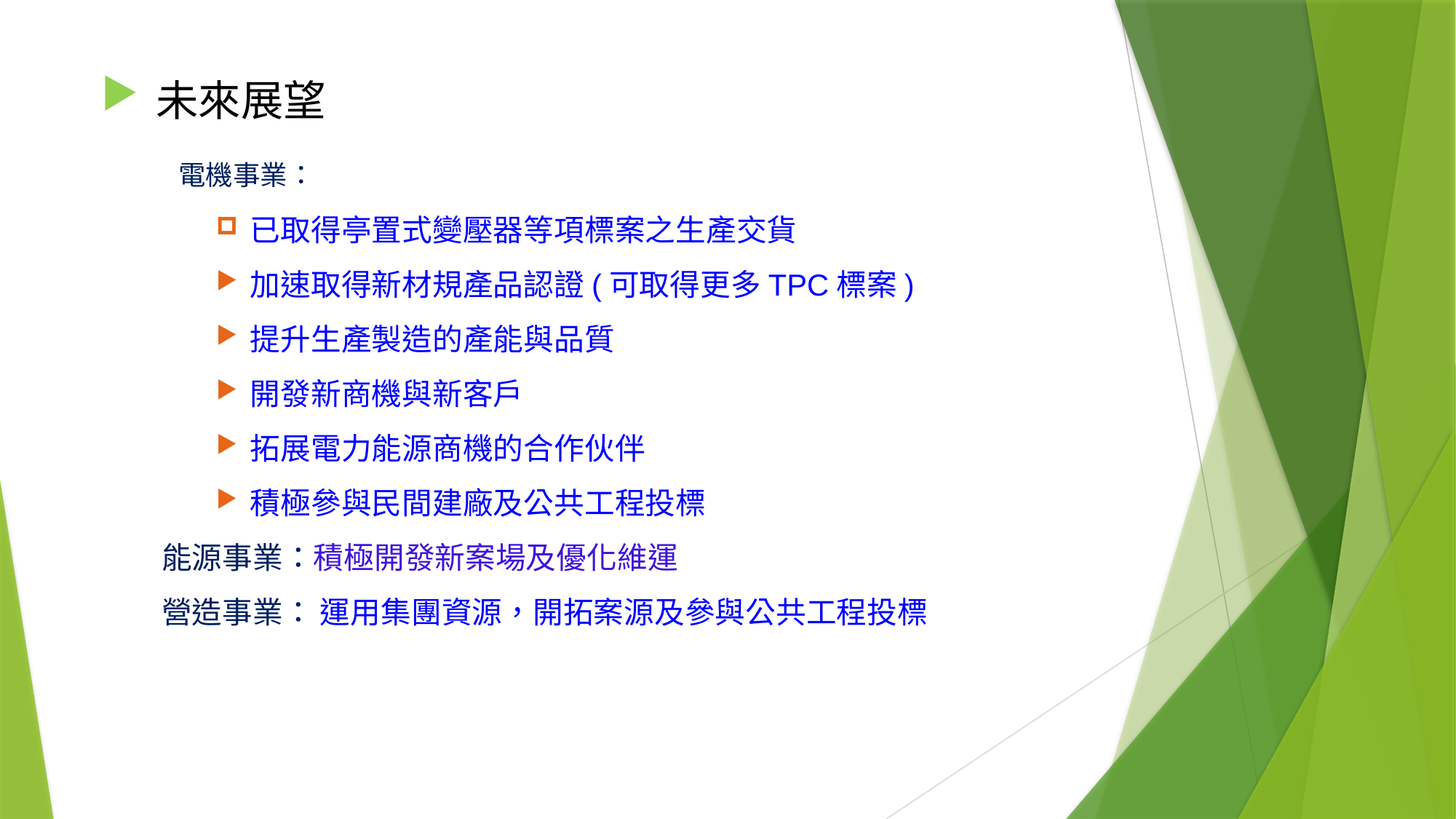

# 未來展望
 電機事業：
已取得亭置式變壓器等項標案之生產交貨
加速取得新材規產品認證(可取得更多TPC標案)
提升生產製造的產能與品質
開發新商機與新客戶
拓展電力能源商機的合作伙伴
積極參與民間建廠及公共工程投標
能源事業：積極開發新案場及優化維運
營造事業： 運用集團資源，開拓案源及參與公共工程投標